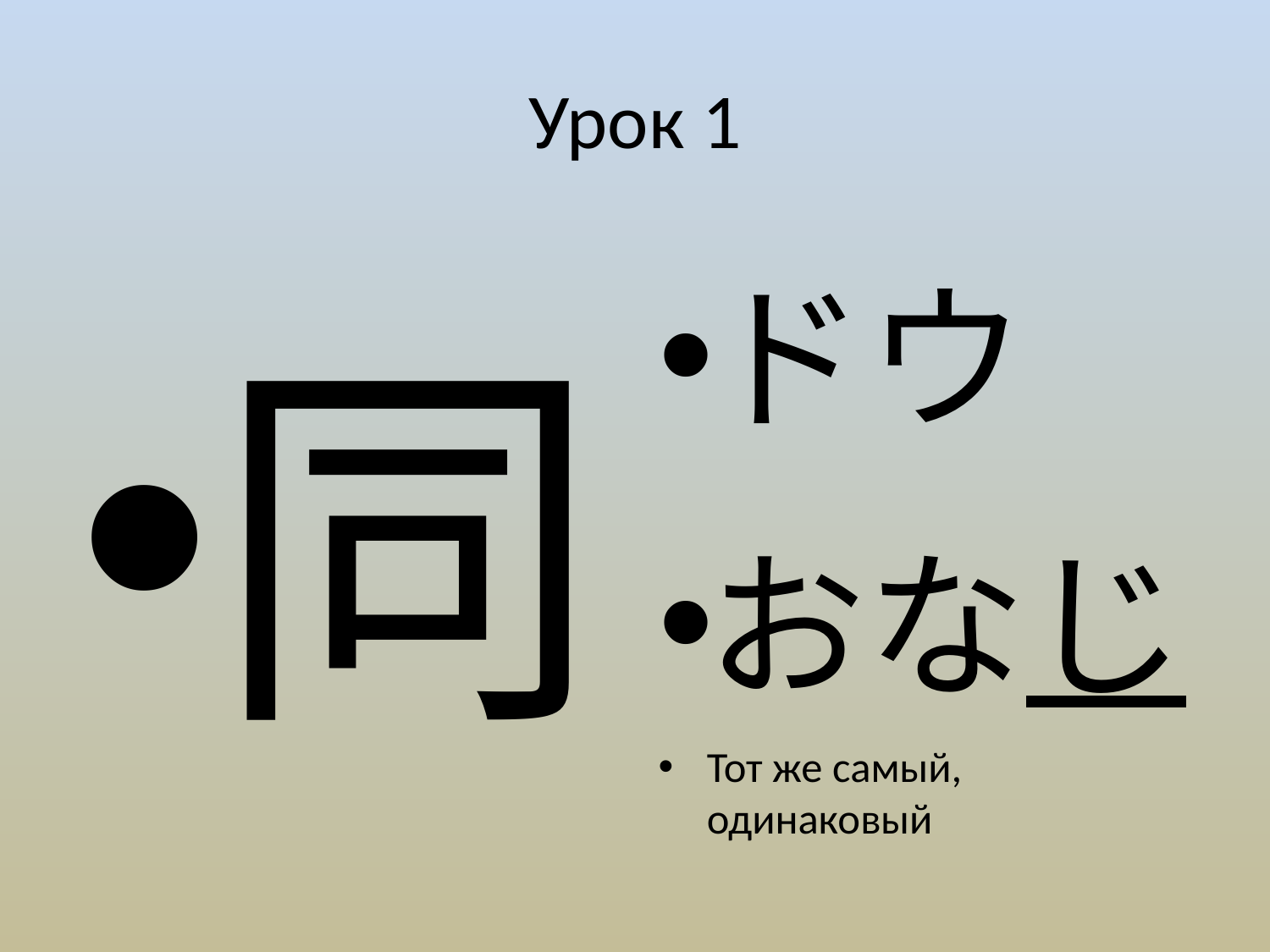

# Урок 1
同
ドウ
おなじ
Тот же самый, одинаковый